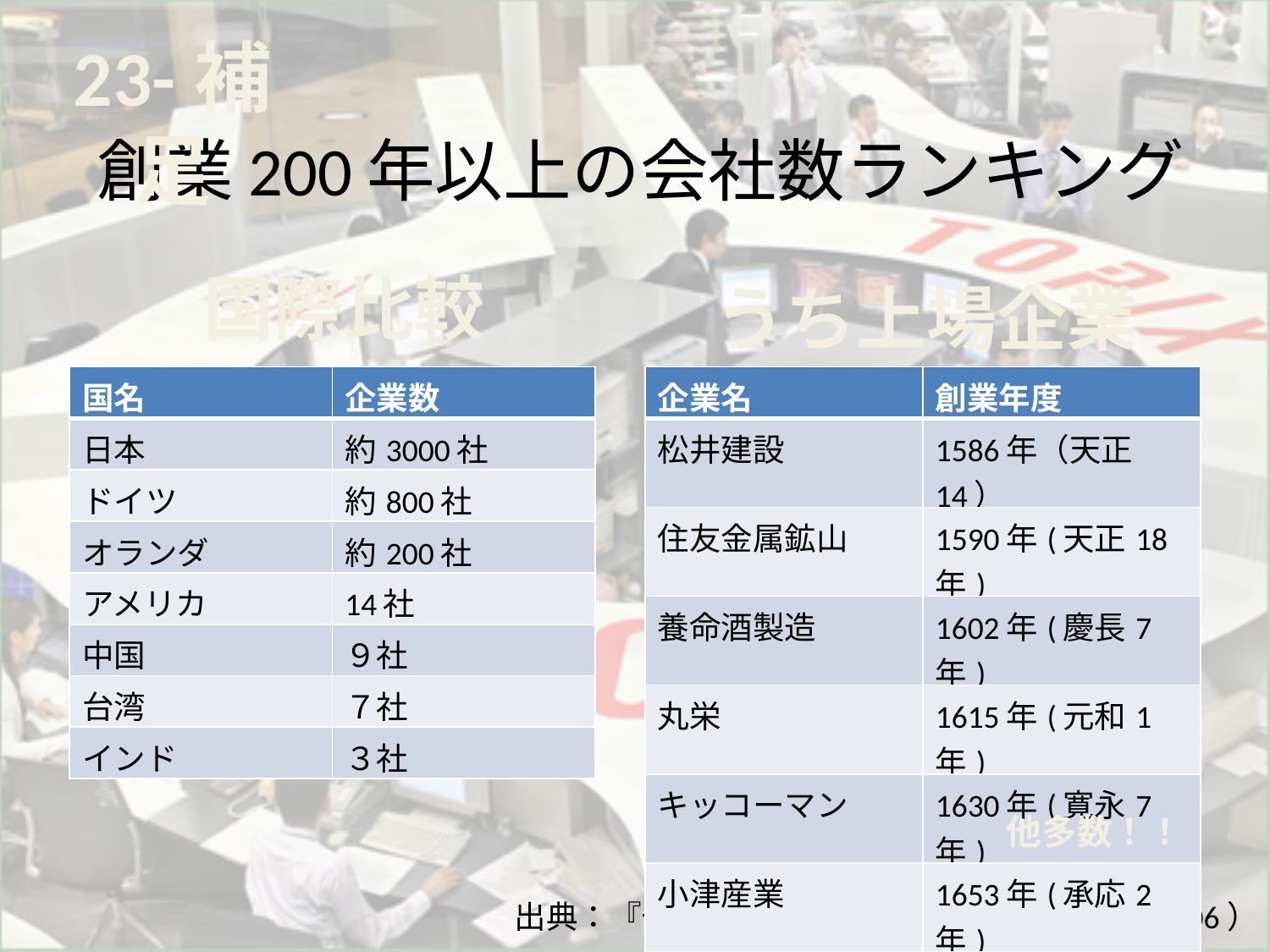

23-補足
# 創業200年以上の会社数ランキング
国際比較
うち上場企業
| 国名 | 企業数 |
| --- | --- |
| 日本 | 約3000社 |
| ドイツ | 約800社 |
| オランダ | 約200社 |
| アメリカ | 14社 |
| 中国 | ９社 |
| 台湾 | ７社 |
| インド | ３社 |
| 企業名 | 創業年度 |
| --- | --- |
| 松井建設 | 1586年（天正14） |
| 住友金属鉱山 | 1590年(天正18年) |
| 養命酒製造 | 1602年(慶長7年) |
| 丸栄 | 1615年(元和1年) |
| キッコーマン | 1630年(寛永7年) |
| 小津産業 | 1653年(承応2年) |
| 東急百貨店 | 1662年(寛文2年) |
他多数！！
出典：『千年、働いてきました』　野村進（2006）